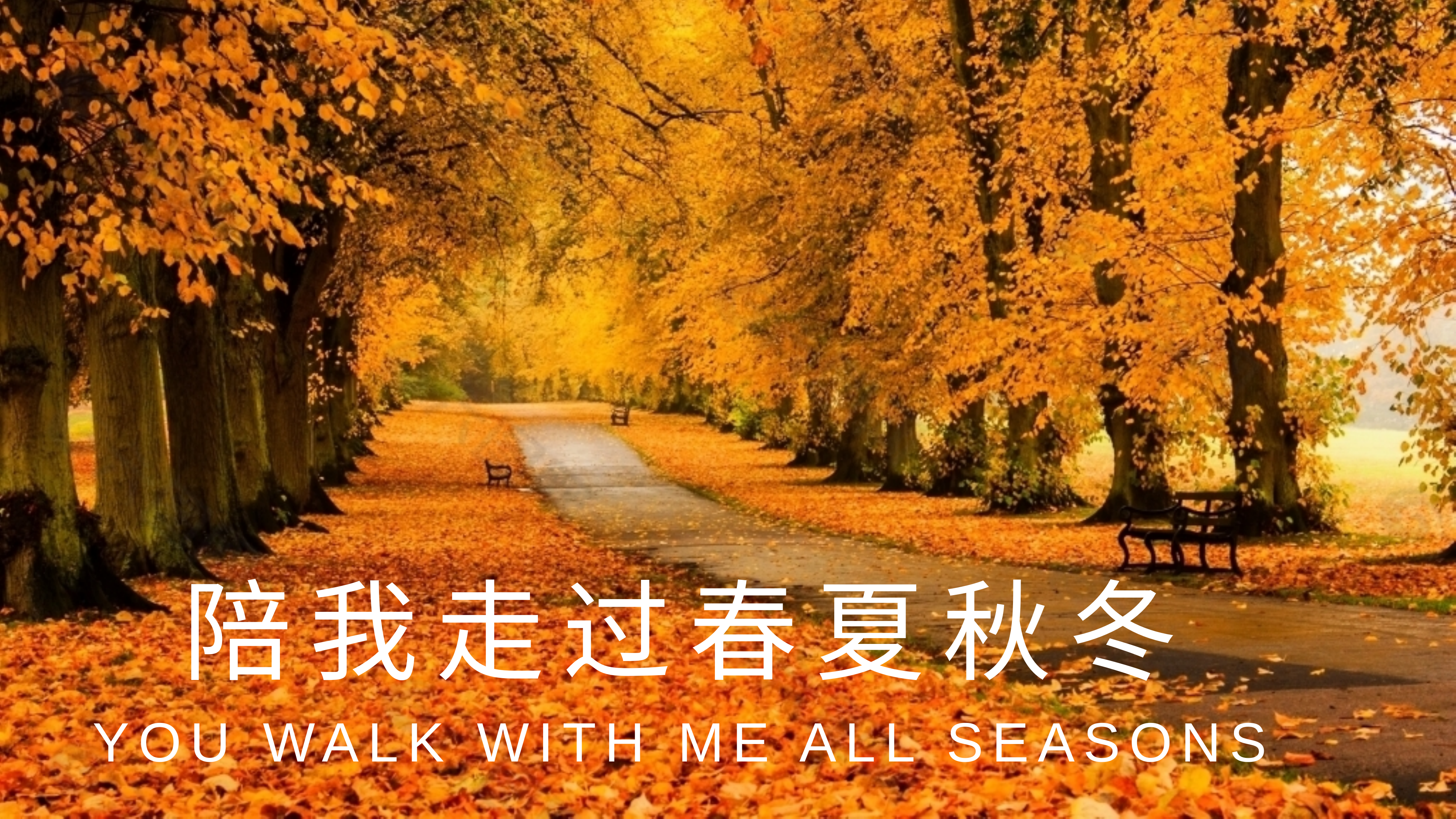

# 陪我走过春夏秋冬
You Walk With Me All Seasons